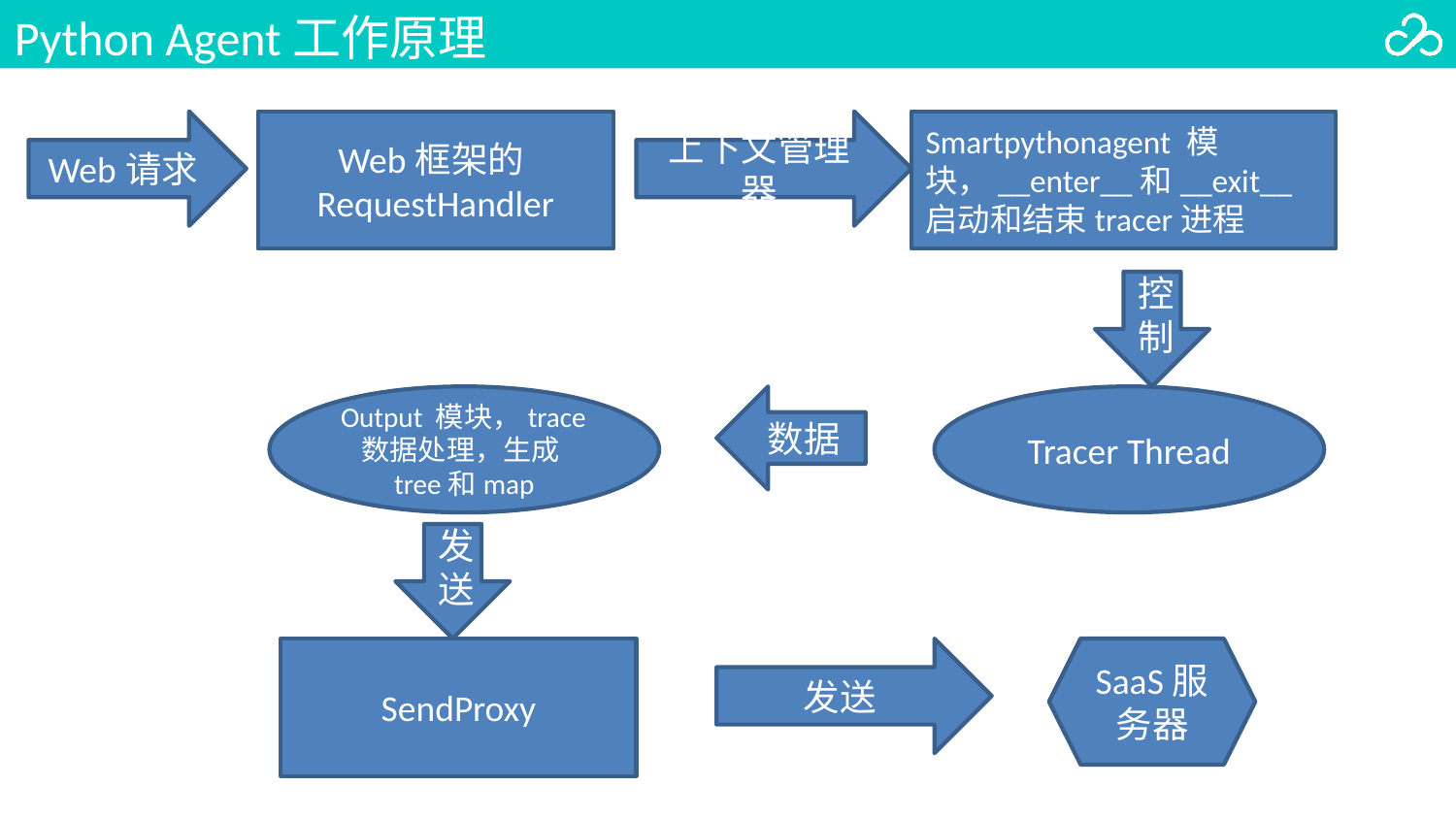

Python Agent工作原理
Web请求
Web框架的RequestHandler
上下文管理器
Smartpythonagent 模块，__enter__和__exit__启动和结束tracer进程
控制
Output 模块，trace数据处理，生成tree和map
数据
Tracer Thread
发送
SendProxy
发送
SaaS服务器